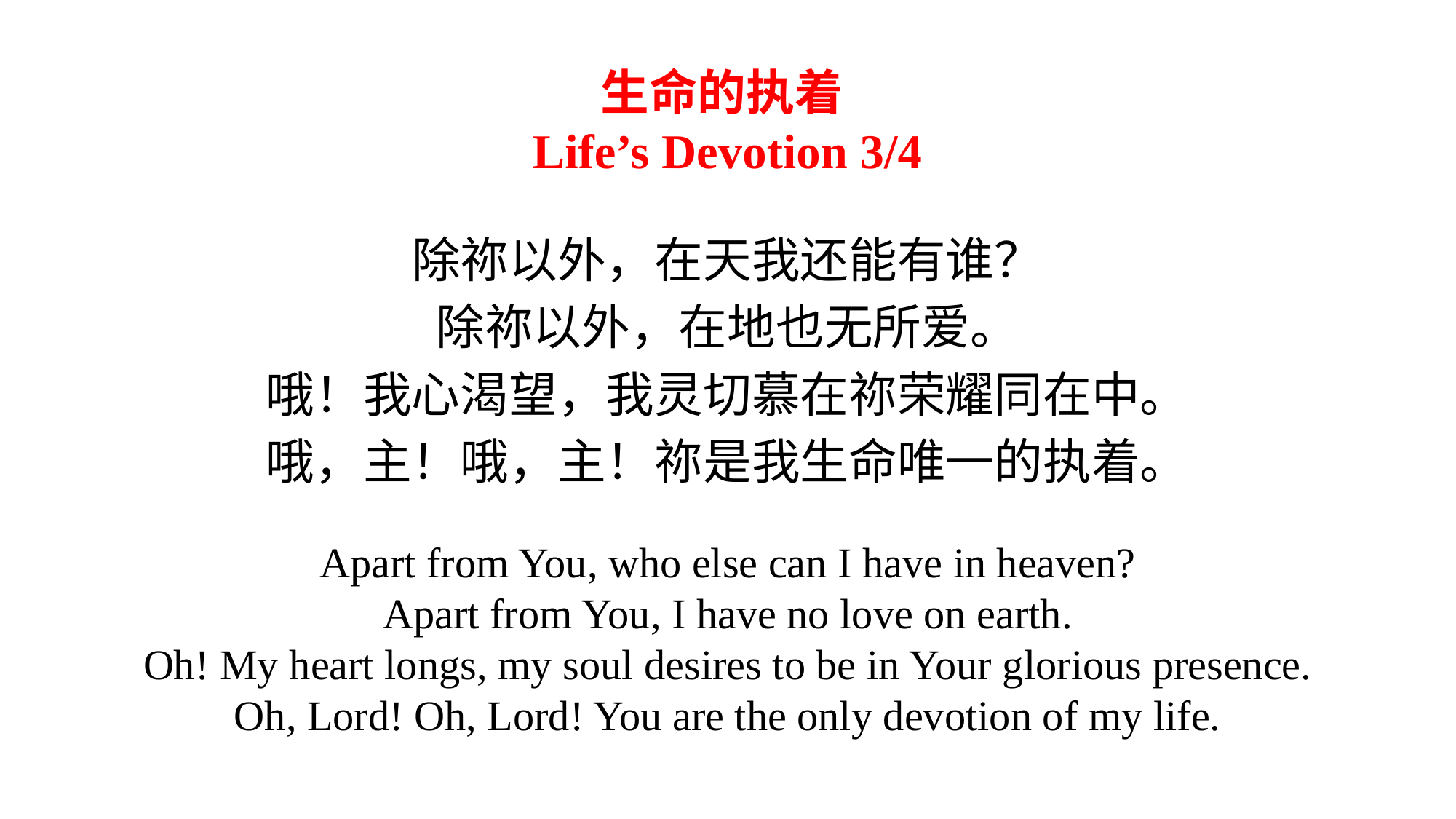

生命的执着
Life’s Devotion 3/4
除祢以外，在天我还能有谁？
除祢以外，在地也无所爱。
哦！我心渴望，我灵切慕在祢荣耀同在中。
哦，主！哦，主！祢是我生命唯一的执着。

Apart from You, who else can I have in heaven?
Apart from You, I have no love on earth.
Oh! My heart longs, my soul desires to be in Your glorious presence.
Oh, Lord! Oh, Lord! You are the only devotion of my life.